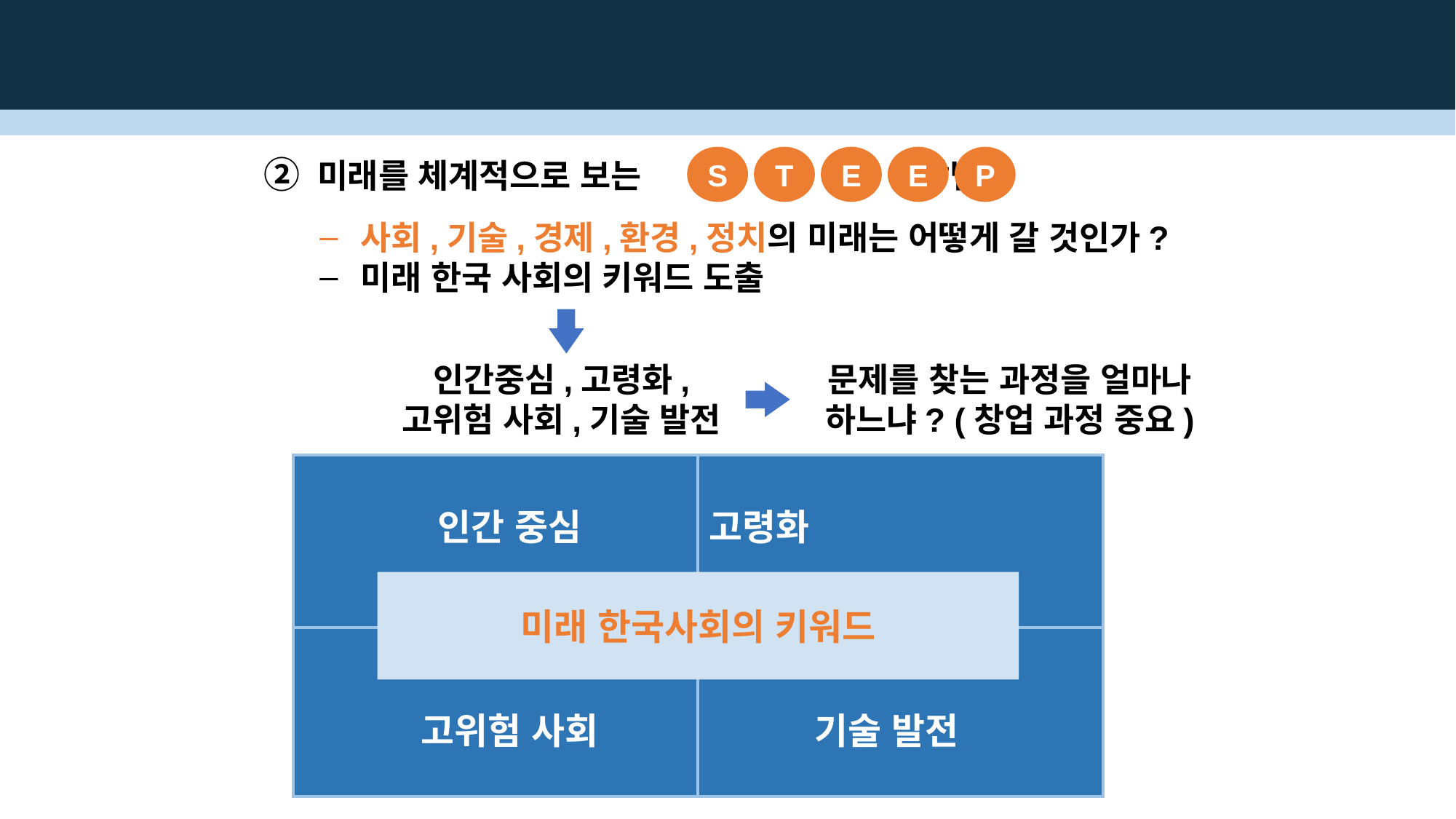

② 미래를 체계적으로 보는                              방법
T
E
E
P
S
사회,기술,경제,환경,정치의 미래는 어떻게 갈 것인가?
미래 한국 사회의 키워드 도출

문제를 찾는 과정을 얼마나 하느냐? (창업 과정 중요)
인간중심,고령화,
고위험 사회,기술 발전

| 인간 중심 | 고령화 |
| --- | --- |
| 고위험 사회 | 기술 발전 |
미래 한국사회의 키워드